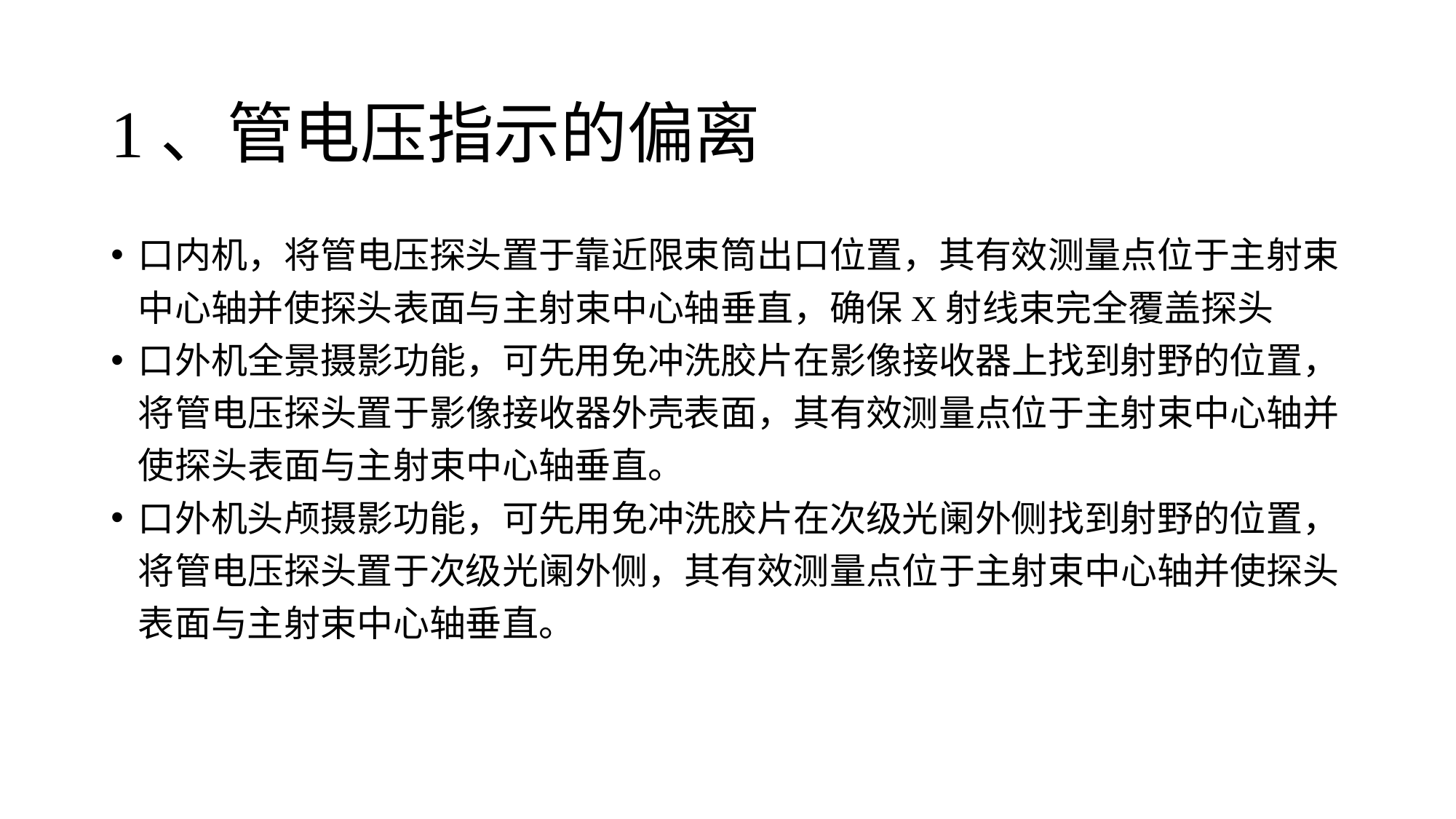

# 1、管电压指示的偏离
口内机，将管电压探头置于靠近限束筒出口位置，其有效测量点位于主射束中心轴并使探头表面与主射束中心轴垂直，确保X射线束完全覆盖探头
口外机全景摄影功能，可先用免冲洗胶片在影像接收器上找到射野的位置，将管电压探头置于影像接收器外壳表面，其有效测量点位于主射束中心轴并使探头表面与主射束中心轴垂直。
口外机头颅摄影功能，可先用免冲洗胶片在次级光阑外侧找到射野的位置，将管电压探头置于次级光阑外侧，其有效测量点位于主射束中心轴并使探头表面与主射束中心轴垂直。